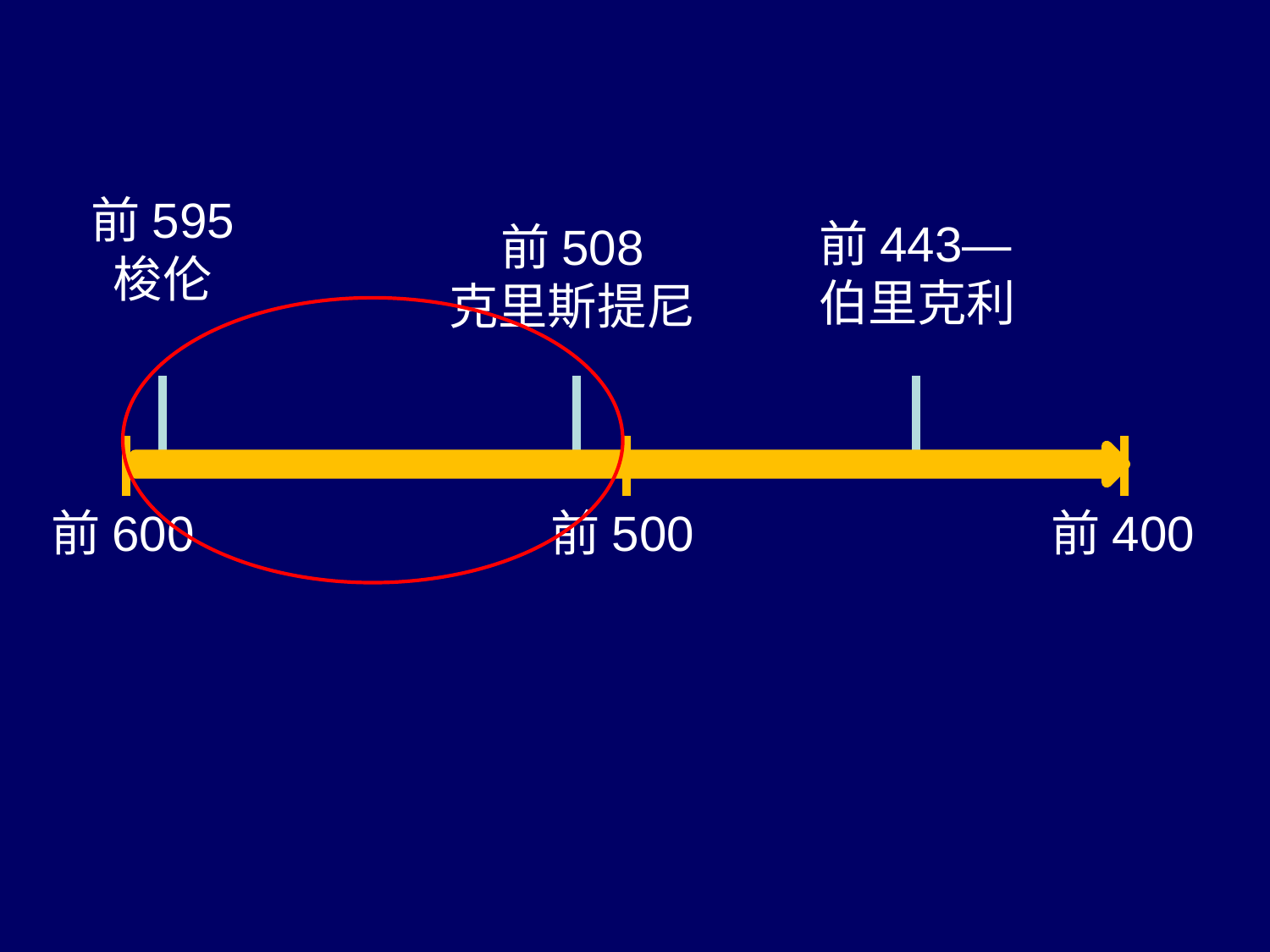

前595
梭伦
前443—
伯里克利
前508
克里斯提尼

前600
前500
前400